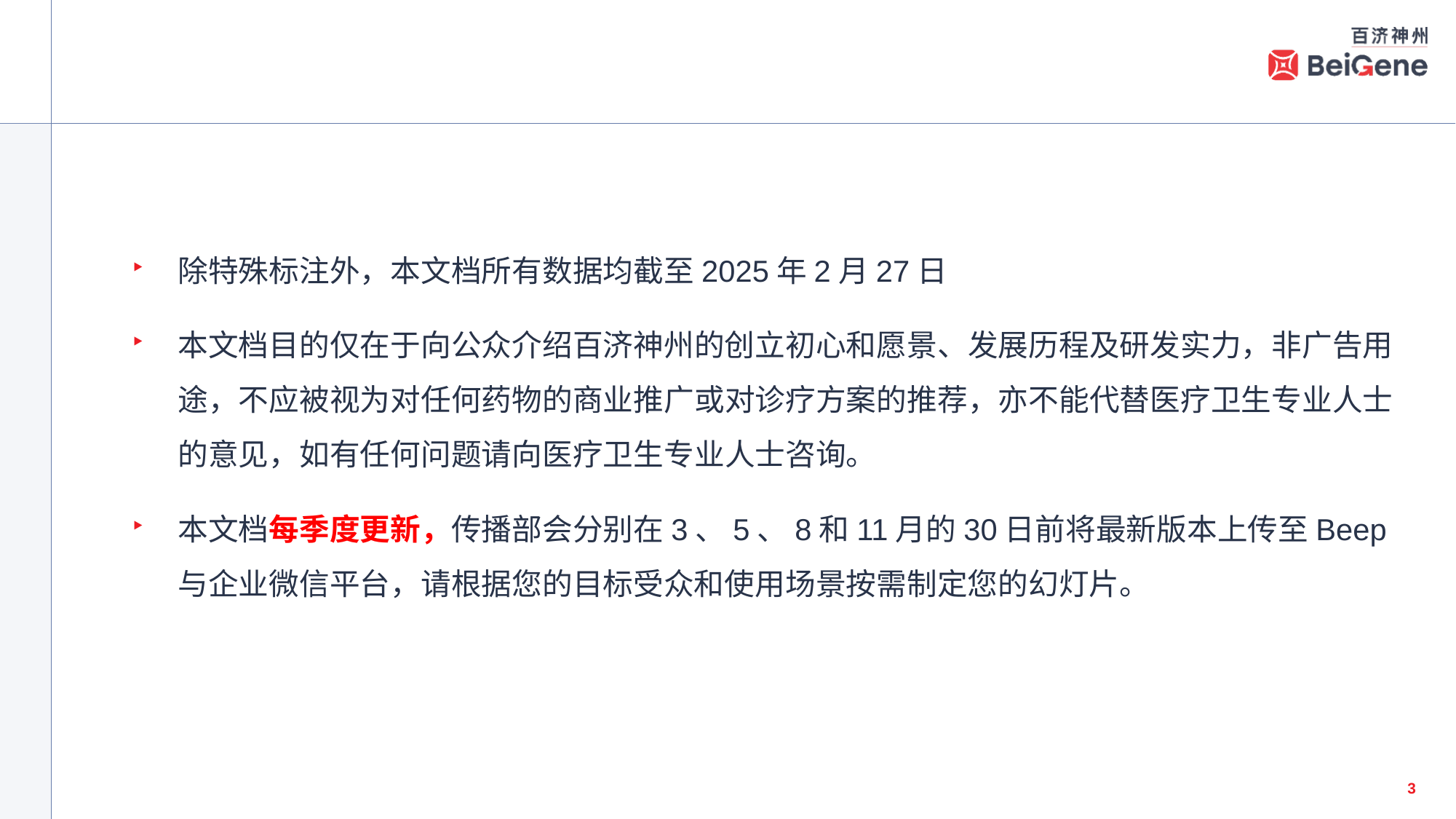

除特殊标注外，本文档所有数据均截至2025年2月27日
本文档目的仅在于向公众介绍百济神州的创立初心和愿景、发展历程及研发实力，非广告用途，不应被视为对任何药物的商业推广或对诊疗方案的推荐，亦不能代替医疗卫生专业人士的意见，如有任何问题请向医疗卫生专业人士咨询。
本文档每季度更新，传播部会分别在3、5、8和11月的30日前将最新版本上传至Beep与企业微信平台，请根据您的目标受众和使用场景按需制定您的幻灯片。